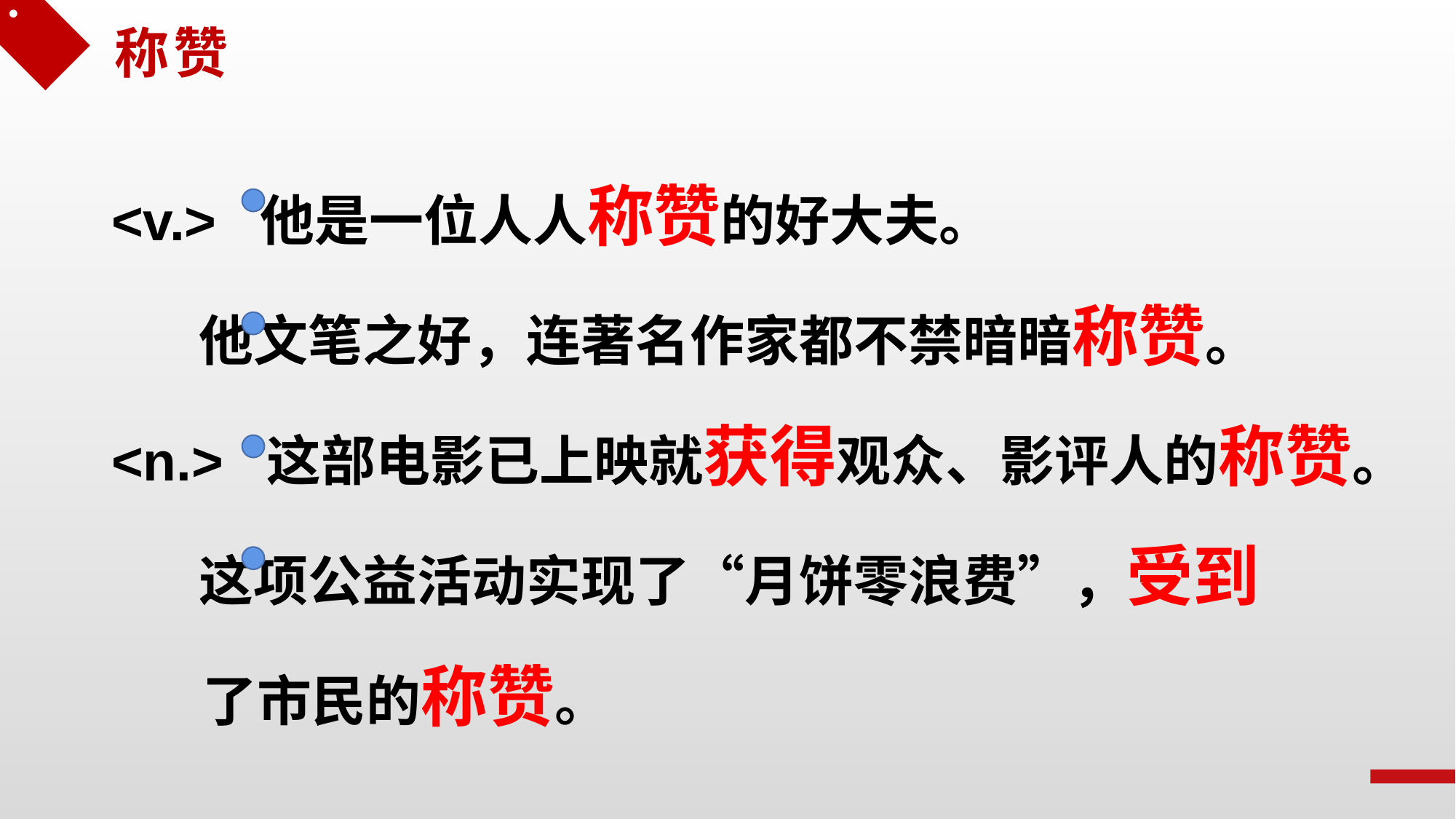

称赞
<v.>  他是一位人人称赞的好大夫。
      他文笔之好，连著名作家都不禁暗暗称赞。
<n.>  这部电影已上映就获得观众、影评人的称赞。
      这项公益活动实现了“月饼零浪费”，受到
     了市民的称赞。